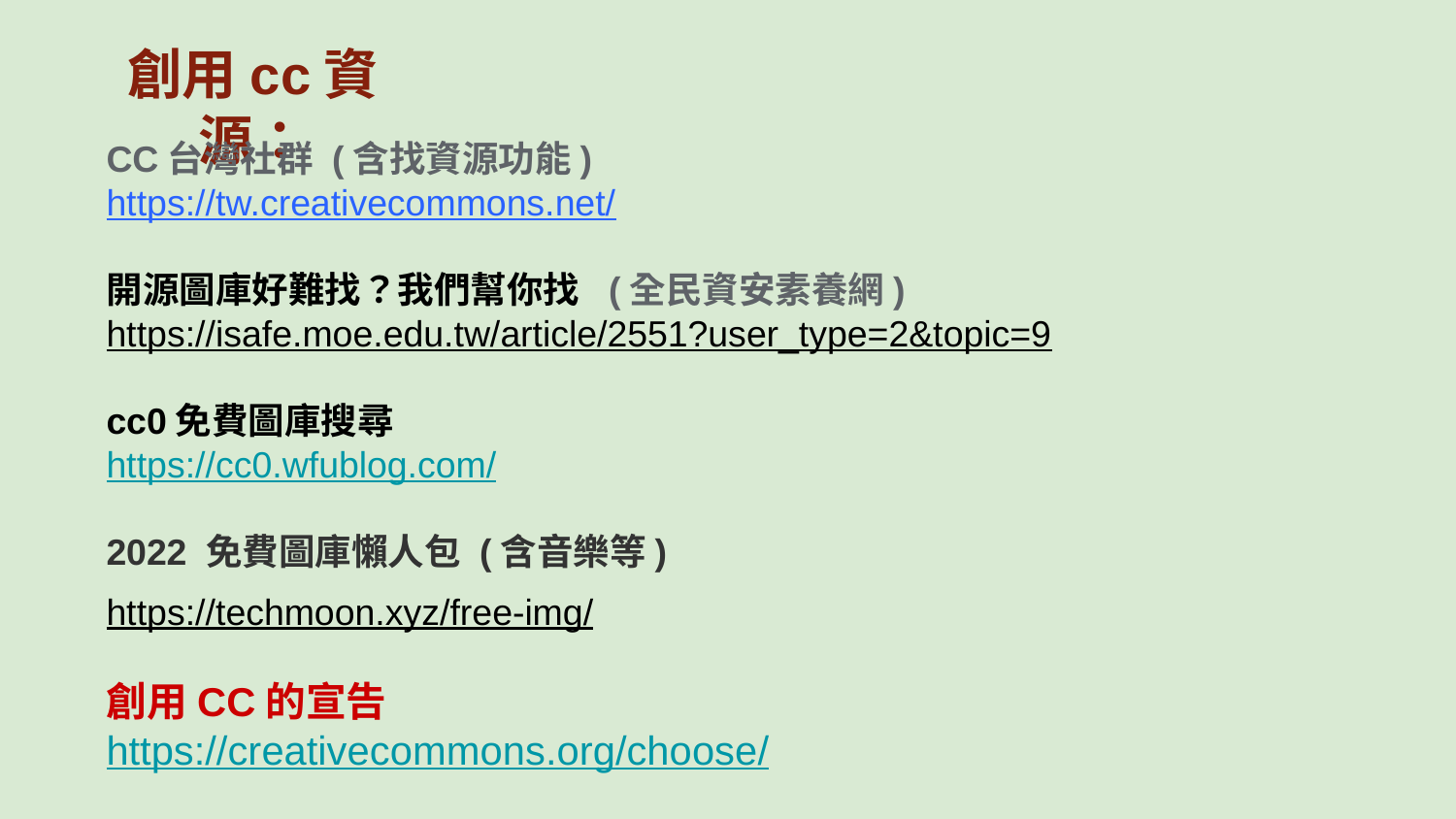

創用cc資源：
CC台灣社群 (含找資源功能)
https://tw.creativecommons.net/

開源圖庫好難找？我們幫你找  (全民資安素養網)
https://isafe.moe.edu.tw/article/2551?user_type=2&topic=9

cc0免費圖庫搜尋
https://cc0.wfublog.com/

2022 免費圖庫懶人包 (含音樂等)
https://techmoon.xyz/free-img/

創用CC的宣告
https://creativecommons.org/choose/